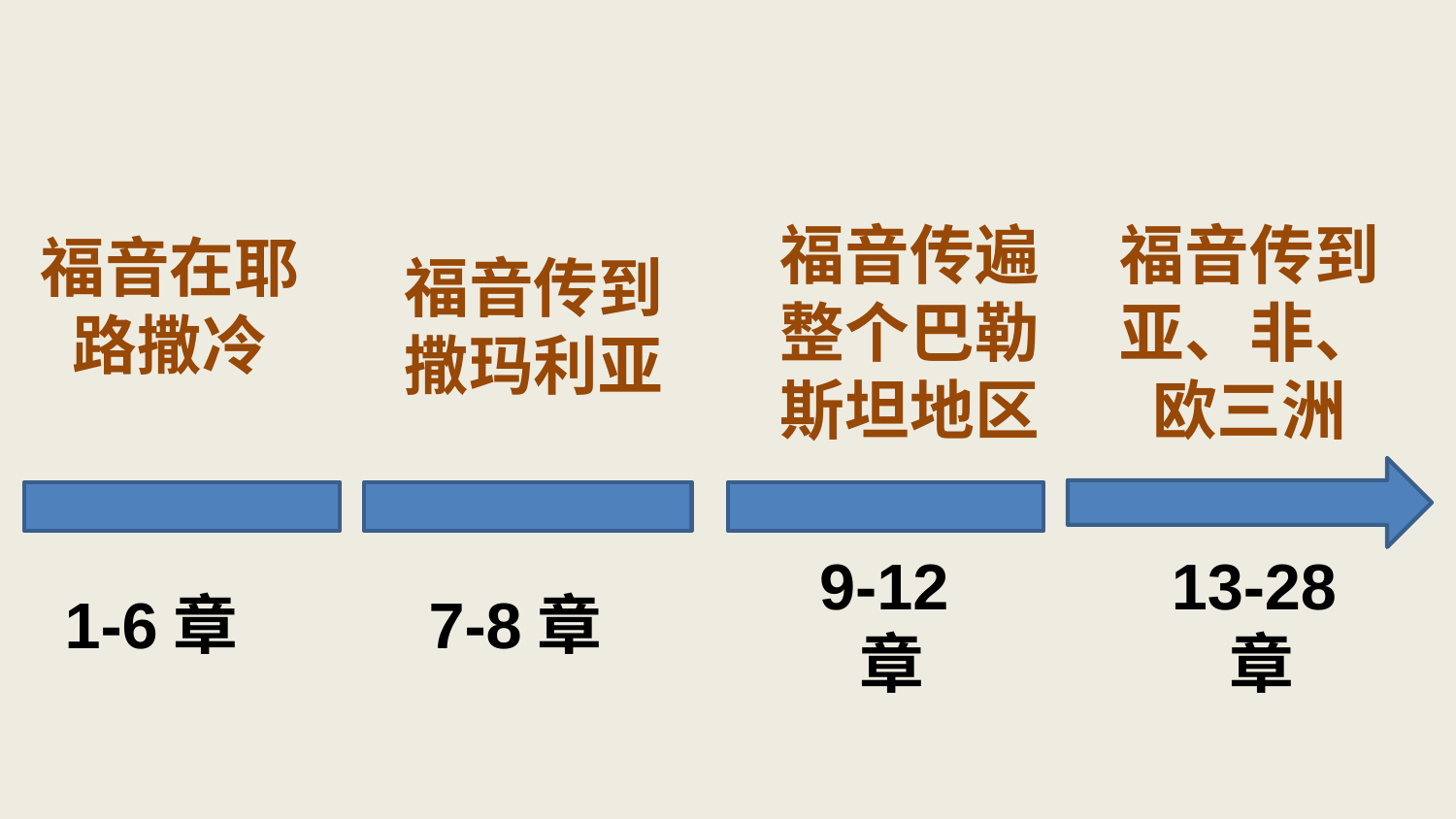

福音在耶路撒冷
# 福音传到撒玛利亚
福音传遍整个巴勒斯坦地区
福音传到亚、非、欧三洲

1-6章
7-8章
9-12章
13-28章